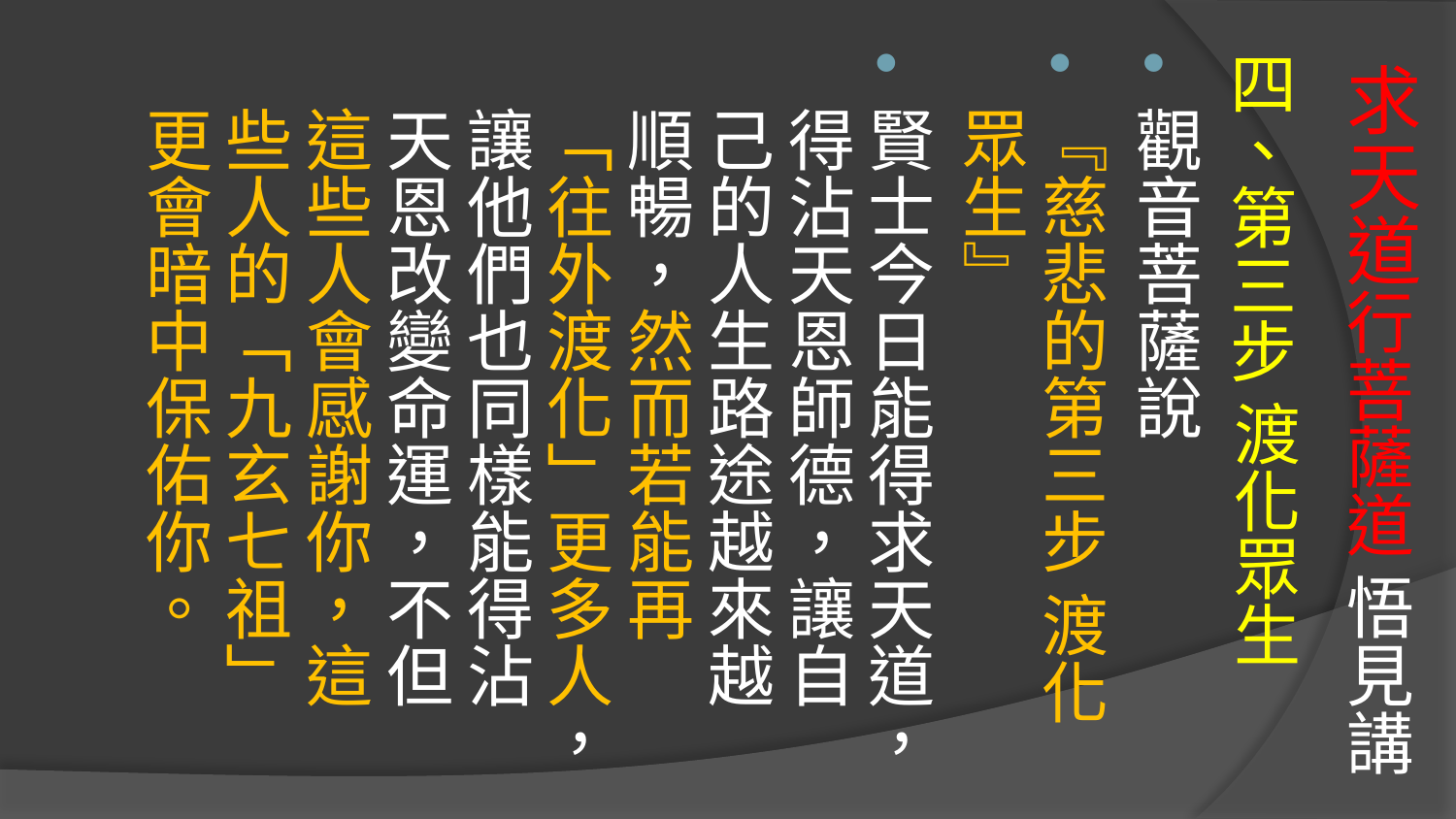

# 求天道行菩薩道 悟見講
四、第三步 渡化眾生
觀音菩薩說
『慈悲的第三步 渡化眾生』
賢士今日能得求天道，得沾天恩師德，讓自己的人生路途越來越順暢，然而若能再「往外渡化」更多人，讓他們也同樣能得沾天恩改變命運，不但這些人會感謝你，這些人的「九玄七祖」更會暗中保佑你。